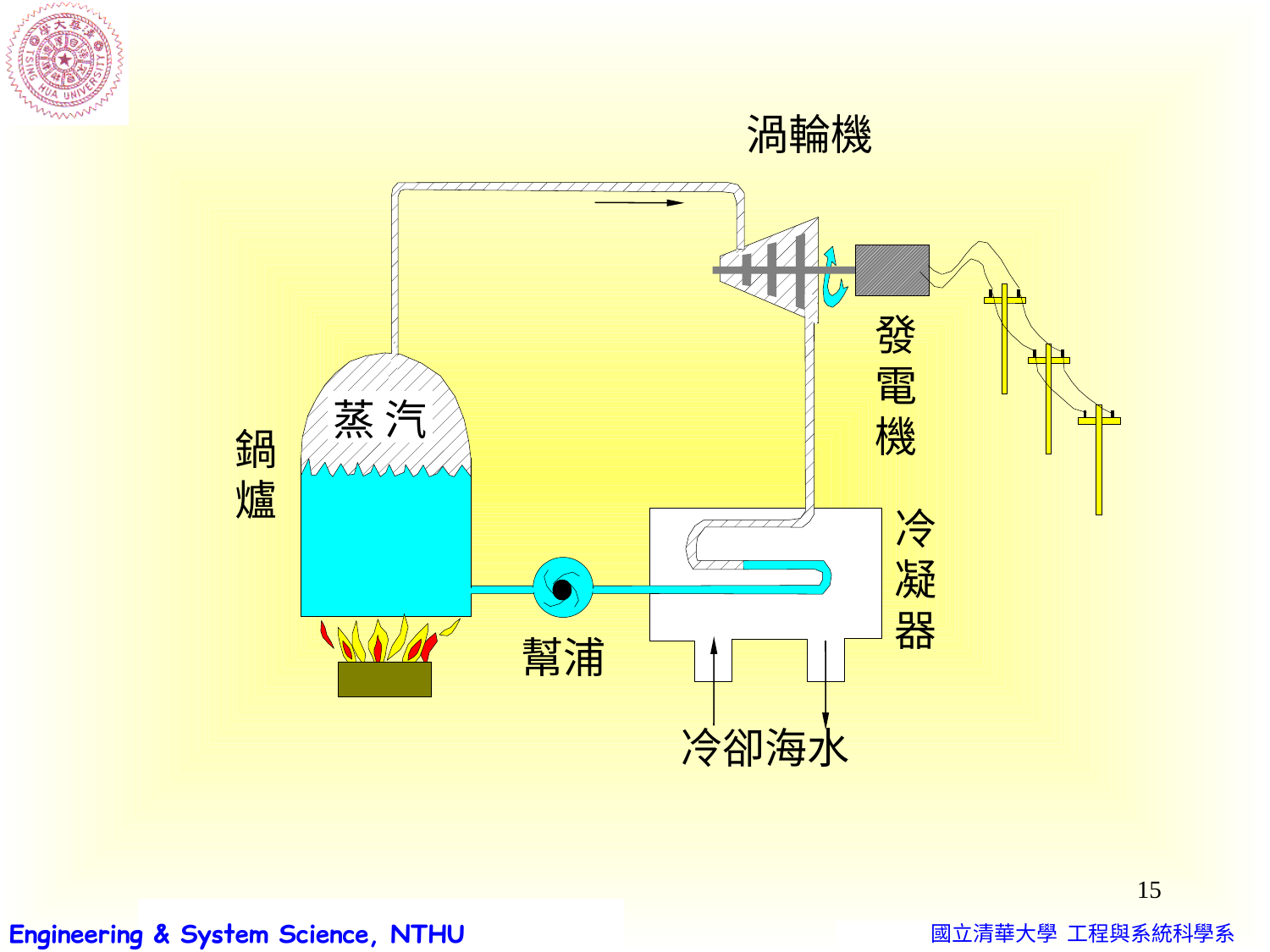

渦輪機

發
電
機

蒸 汽
鍋
爐

冷
凝
器

幫浦
冷卻海水
15